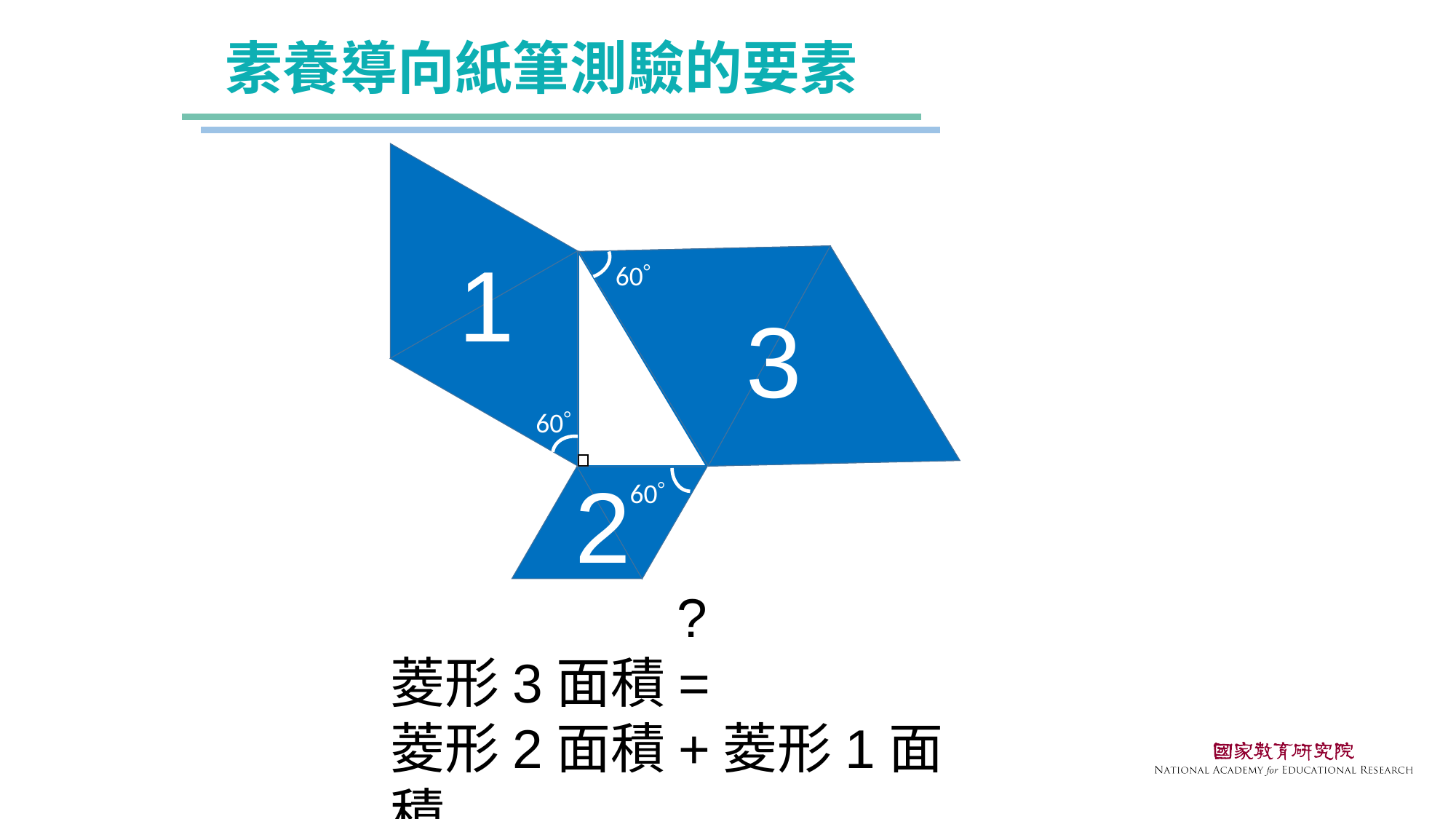

素養導向紙筆測驗的要素

60°

1

60°
3
60°

2

60°
                   ?
菱形3面積=
菱形2面積+菱形1面積